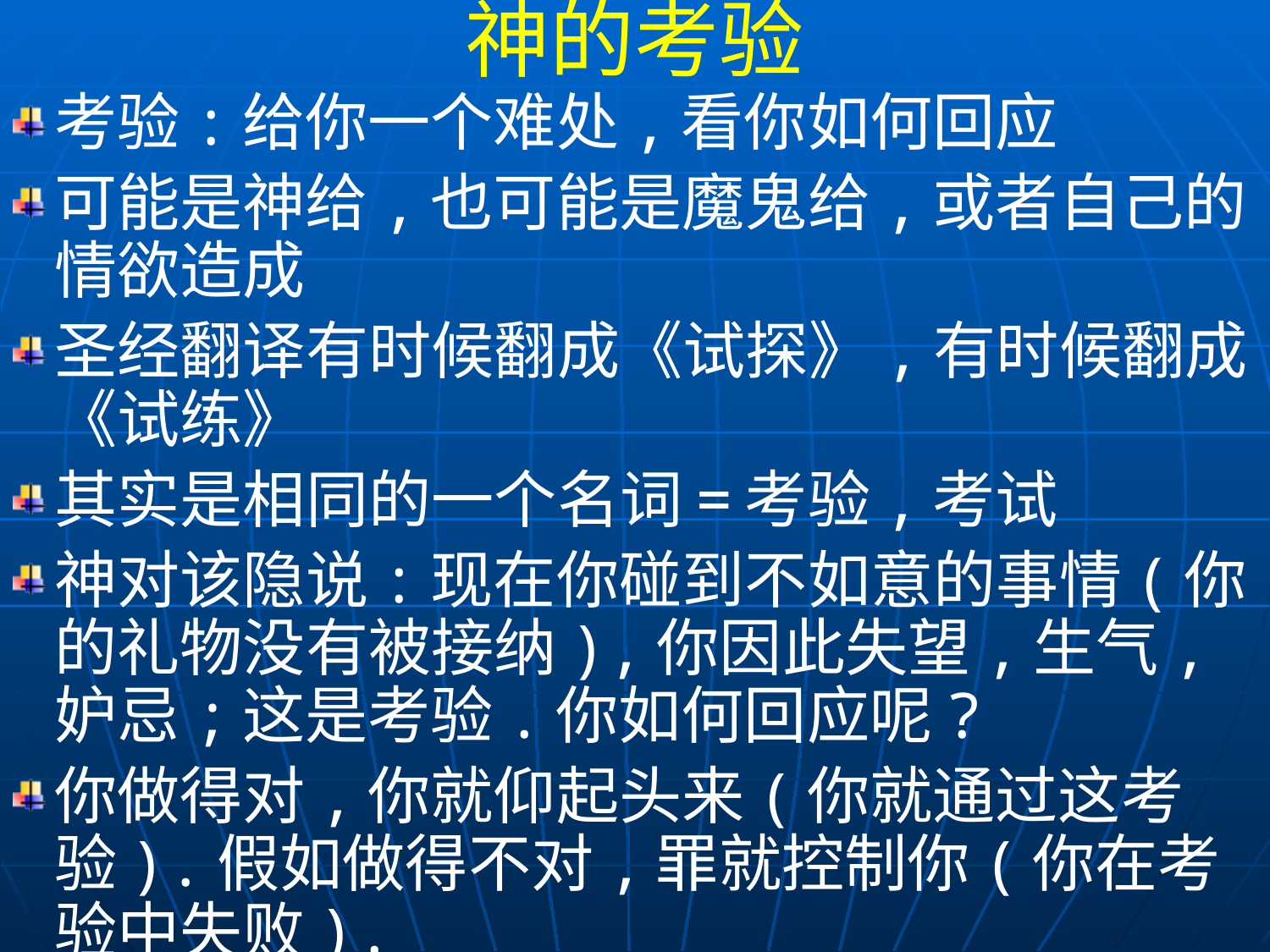

神的考验
考验:给你一个难处,看你如何回应
可能是神给,也可能是魔鬼给,或者自己的情欲造成
圣经翻译有时候翻成《试探》,有时候翻成《试练》
其实是相同的一个名词=考验,考试
神对该隐说:现在你碰到不如意的事情(你的礼物没有被接纳),你因此失望,生气,妒忌;这是考验.你如何回应呢?
你做得对,你就仰起头来(你就通过这考验).假如做得不对,罪就控制你(你在考验中失败).